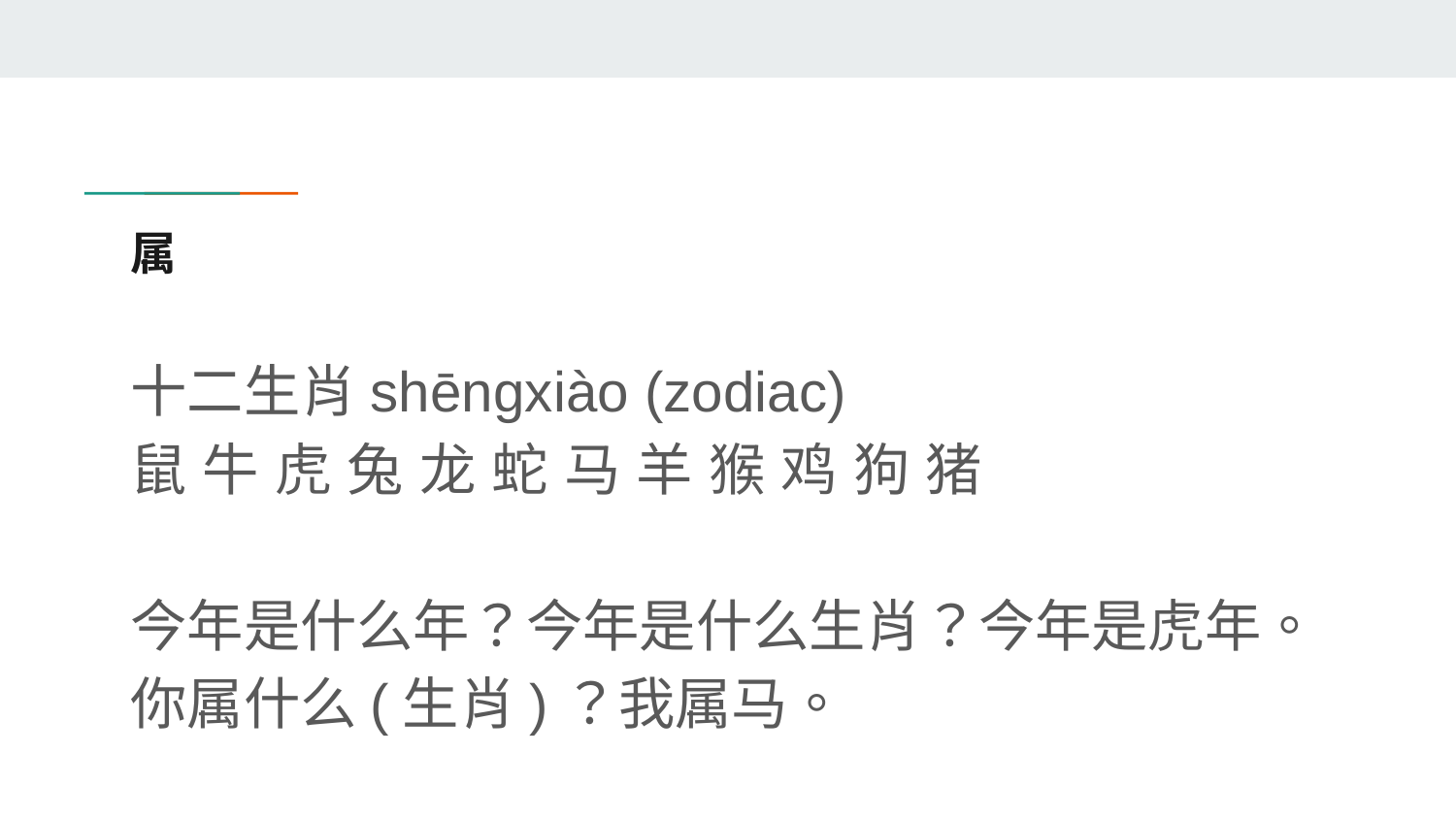

# 属
十二生肖shēngxiào (zodiac)
鼠 牛 虎 兔 龙 蛇 马 羊 猴 鸡 狗 猪
今年是什么年？今年是什么生肖？今年是虎年。
你属什么(生肖)？我属马。